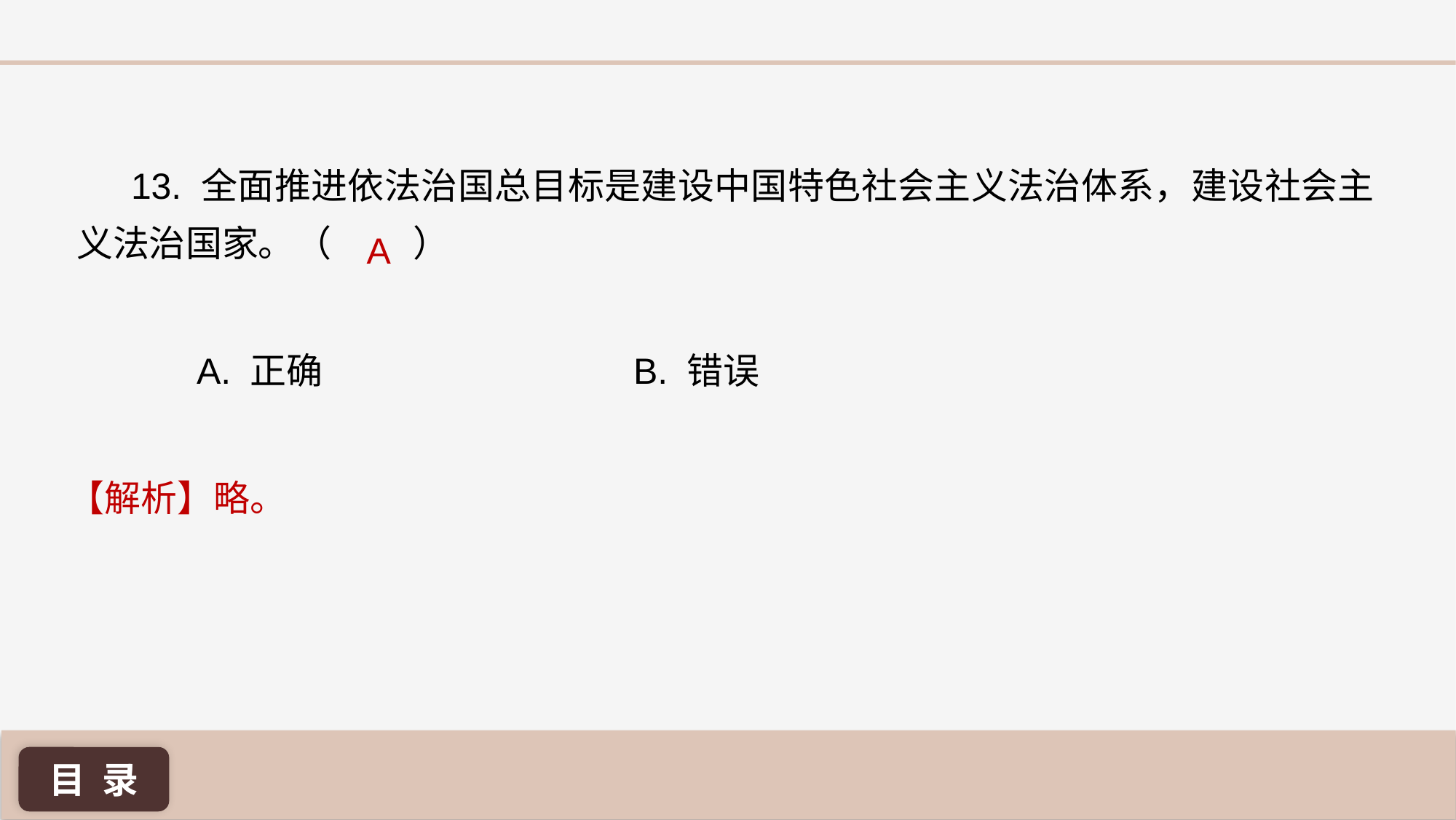

13. 全面推进依法治国总目标是建设中国特色社会主义法治体系，建设社会主义法治国家。（          ）
A
A. 正确 			B. 错误
【解析】略。